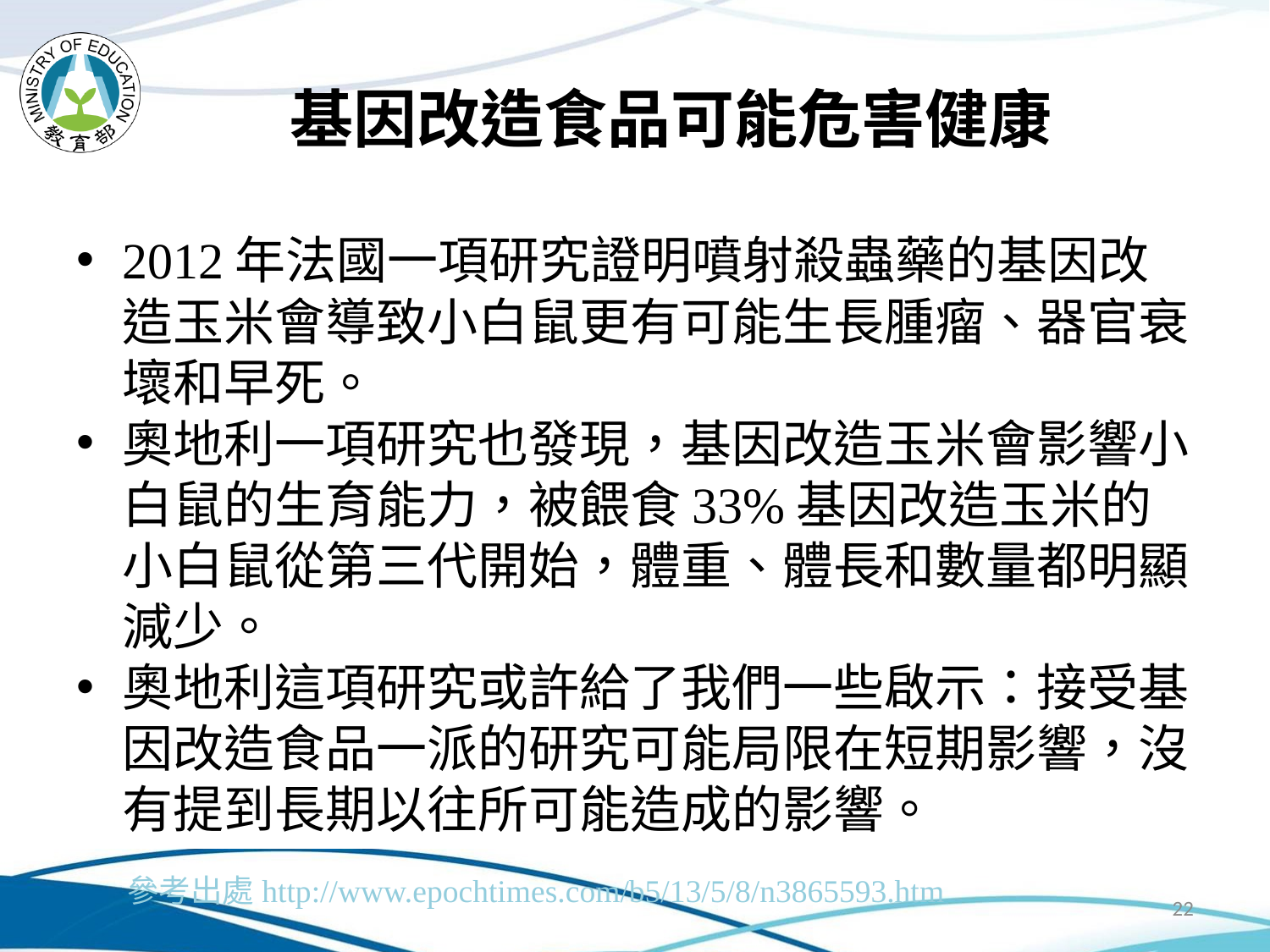

# 基因改造食品可能危害健康
2012年法國一項研究證明噴射殺蟲藥的基因改造玉米會導致小白鼠更有可能生長腫瘤、器官衰壞和早死。
奧地利一項研究也發現，基因改造玉米會影響小白鼠的生育能力，被餵食33%基因改造玉米的小白鼠從第三代開始，體重、體長和數量都明顯減少。
奧地利這項研究或許給了我們一些啟示：接受基因改造食品一派的研究可能局限在短期影響，沒有提到長期以往所可能造成的影響。
參考出處http://www.epochtimes.com/b5/13/5/8/n3865593.htm
22